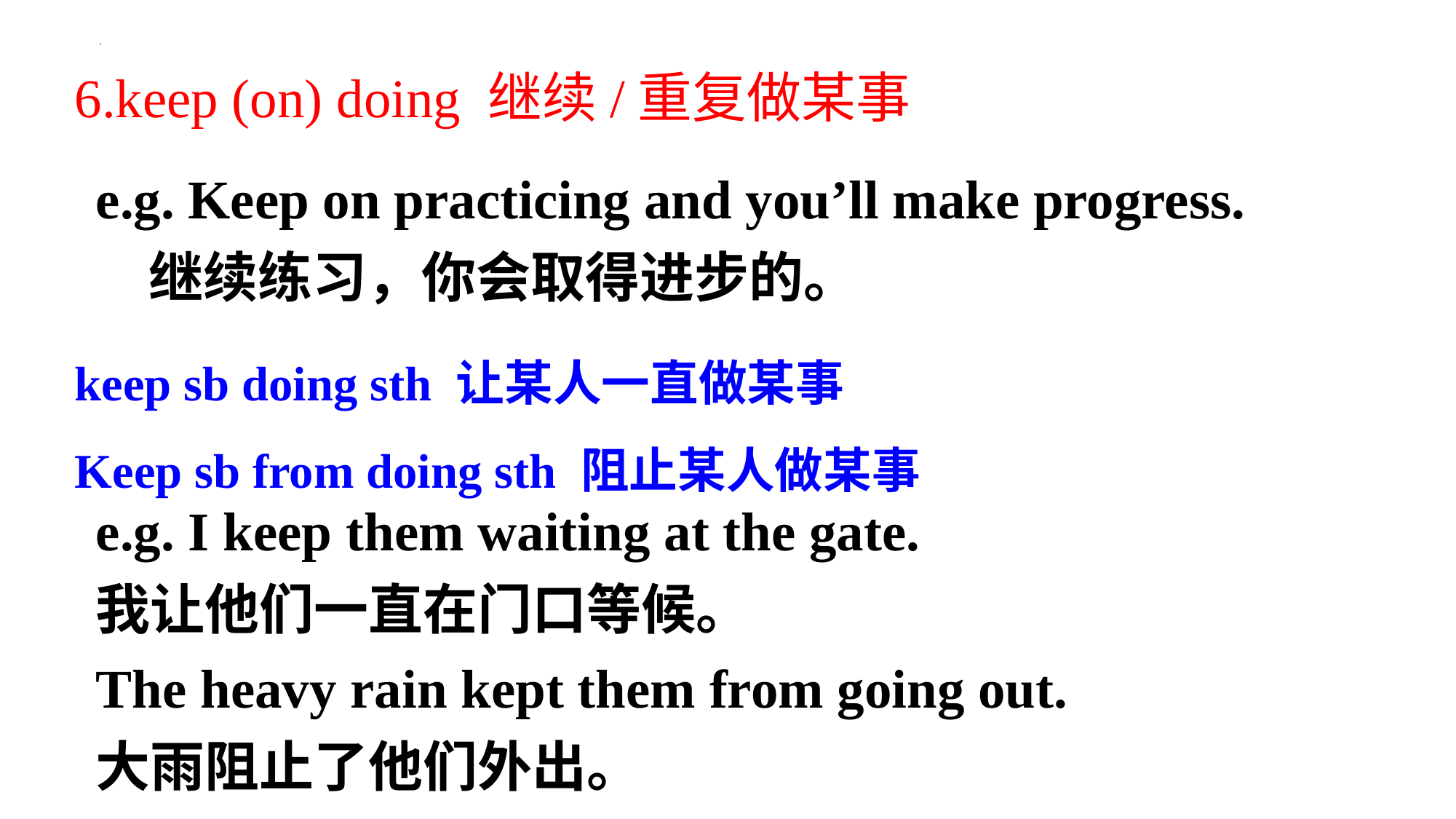

6.keep (on) doing 继续/重复做某事

keep sb doing sth 让某人一直做某事
Keep sb from doing sth 阻止某人做某事
e.g. Keep on practicing and you’ll make progress. 继续练习，你会取得进步的。
e.g. I keep them waiting at the gate.
我让他们一直在门口等候。
The heavy rain kept them from going out.
大雨阻止了他们外出。